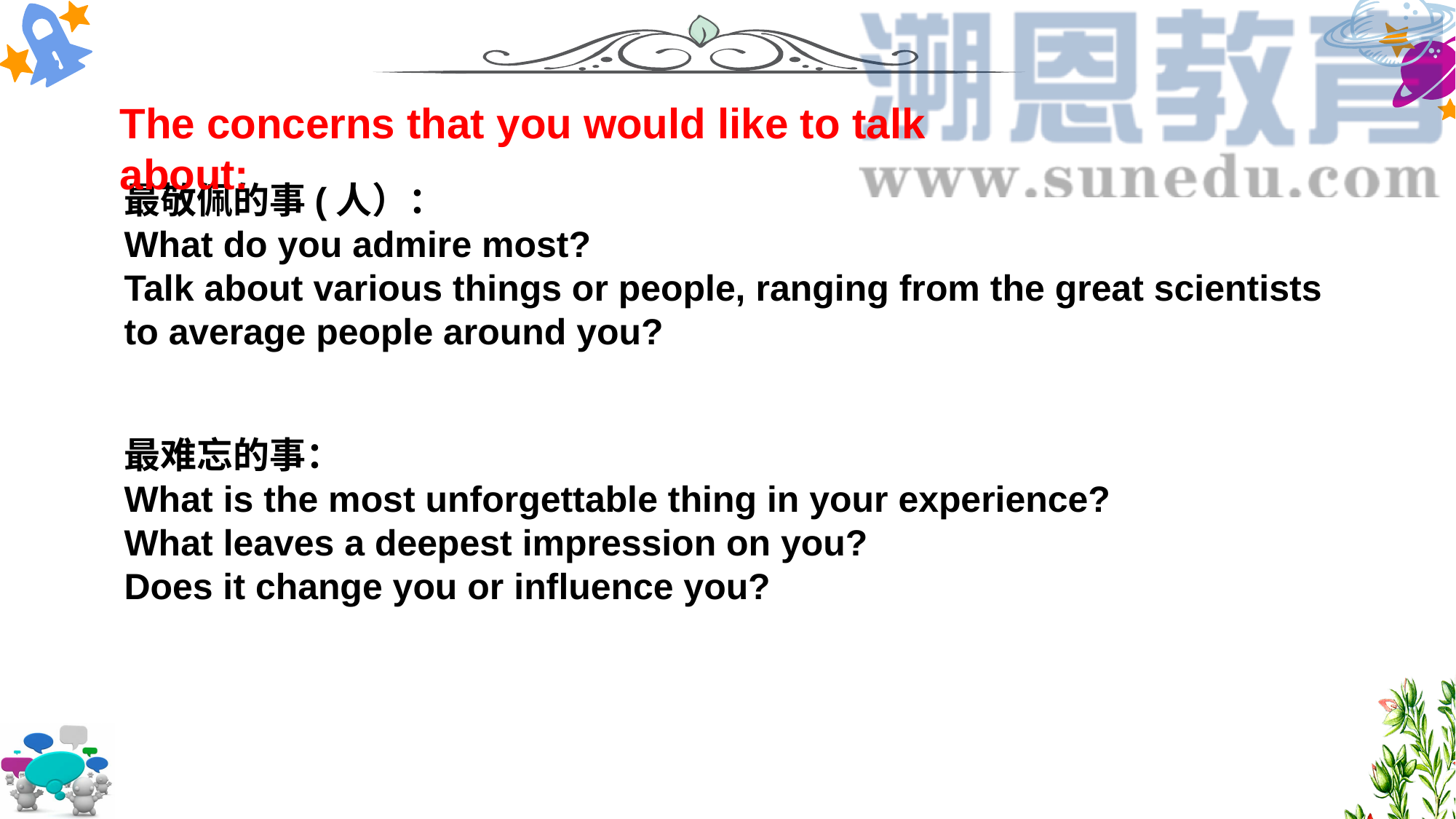

The concerns that you would like to talk about:
最敬佩的事(人）：
What do you admire most?
Talk about various things or people, ranging from the great scientists to average people around you?
最难忘的事：
What is the most unforgettable thing in your experience?
What leaves a deepest impression on you?
Does it change you or influence you?